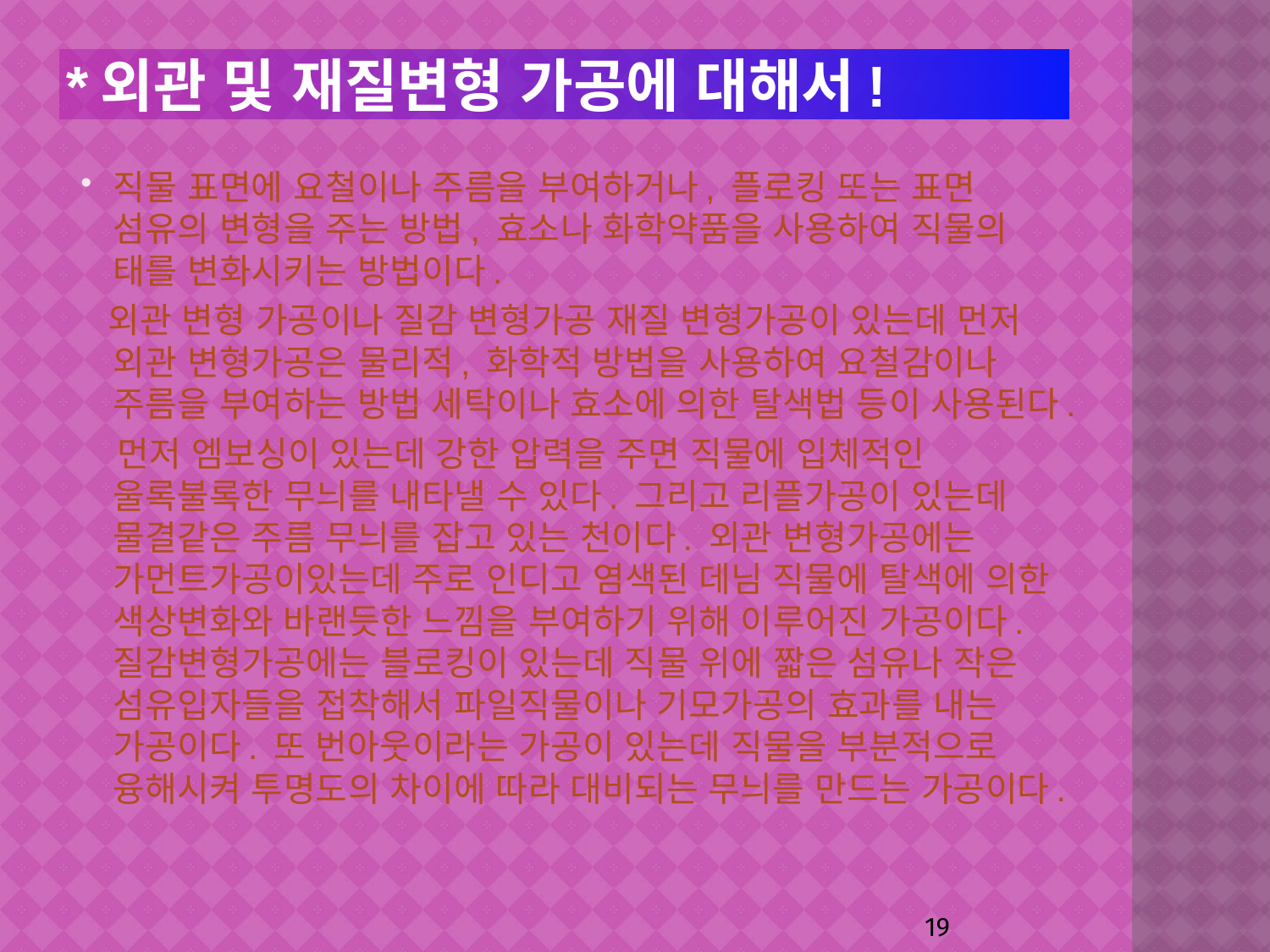

# *외관 및 재질변형 가공에 대해서!
직물 표면에 요철이나 주름을 부여하거나, 플로킹 또는 표면 섬유의 변형을 주는 방법, 효소나 화학약품을 사용하여 직물의 태를 변화시키는 방법이다.
  외관 변형 가공이나 질감 변형가공 재질 변형가공이 있는데 먼저 외관 변형가공은 물리적, 화학적 방법을 사용하여 요철감이나 주름을 부여하는 방법 세탁이나 효소에 의한 탈색법 등이 사용된다.
   먼저 엠보싱이 있는데 강한 압력을 주면 직물에 입체적인 울록불록한 무늬를 내타낼 수 있다. 그리고 리플가공이 있는데 물결같은 주름 무늬를 잡고 있는 천이다. 외관 변형가공에는 가먼트가공이있는데 주로 인디고 염색된 데님 직물에 탈색에 의한 색상변화와 바랜듯한 느낌을 부여하기 위해 이루어진 가공이다. 질감변형가공에는 블로킹이 있는데 직물 위에 짧은 섬유나 작은 섬유입자들을 접착해서 파일직물이나 기모가공의 효과를 내는 가공이다. 또 번아웃이라는 가공이 있는데 직물을 부분적으로 융해시켜 투명도의 차이에 따라 대비되는 무늬를 만드는 가공이다.
19